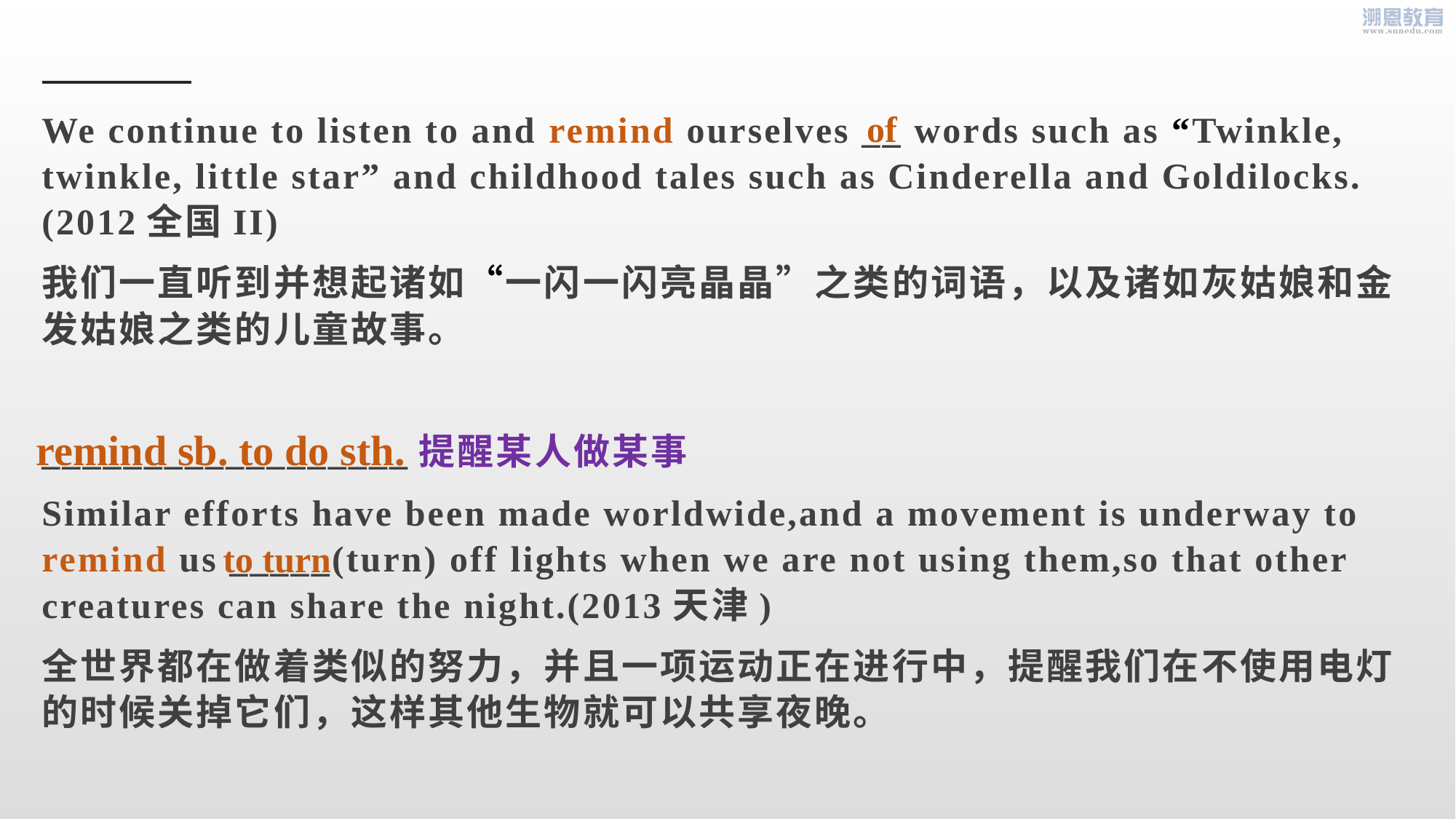

_
of
We continue to listen to and remind ourselves __ words such as “Twinkle, twinkle, little star” and childhood tales such as Cinderella and Goldilocks.(2012全国II)
我们一直听到并想起诸如“一闪一闪亮晶晶”之类的词语，以及诸如灰姑娘和金发姑娘之类的儿童故事。

__________________提醒某人做某事
Similar efforts have been made worldwide,and a movement is underway to remind us _____(turn) off lights when we are not using them,so that other creatures can share the night.(2013天津)
全世界都在做着类似的努力，并且一项运动正在进行中，提醒我们在不使用电灯的时候关掉它们，这样其他生物就可以共享夜晚。

remind sb. to do sth.
to turn